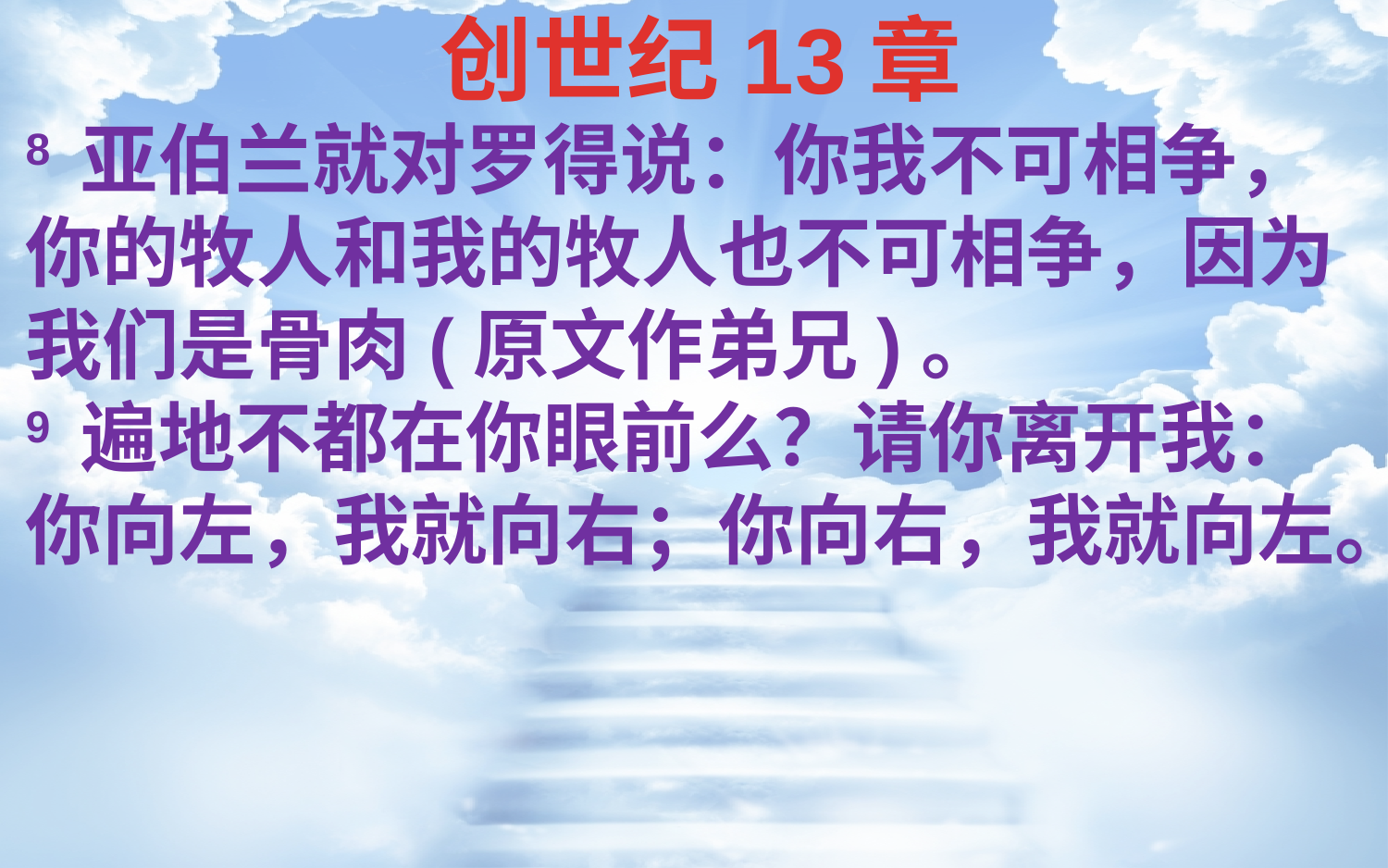

创世纪13章
8 亚伯兰就对罗得说：你我不可相争，你的牧人和我的牧人也不可相争，因为我们是骨肉(原文作弟兄)。
9 遍地不都在你眼前么？请你离开我：你向左，我就向右；你向右，我就向左。